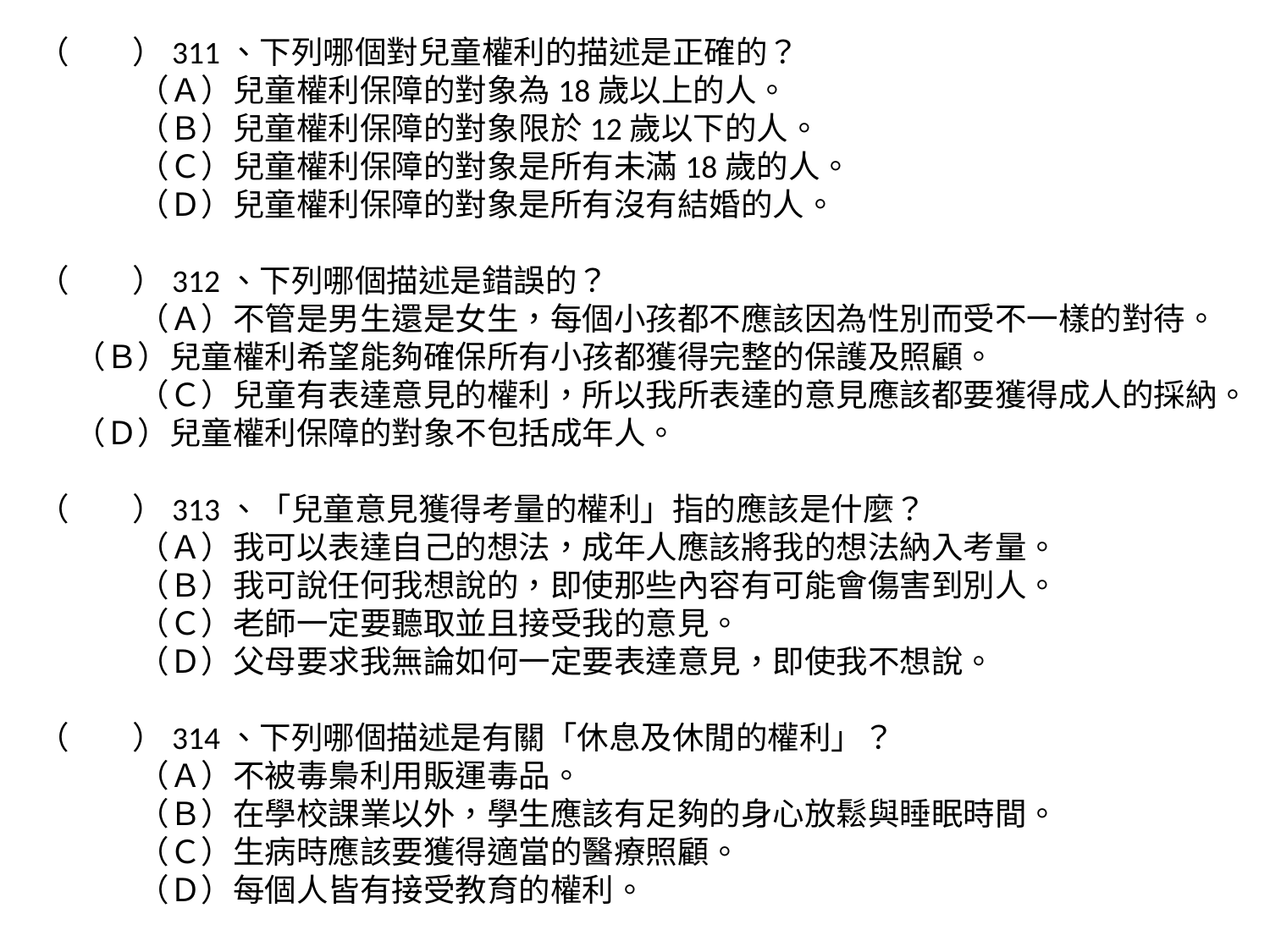

（　　）311、下列哪個對兒童權利的描述是正確的？
（Ａ）兒童權利保障的對象為18歲以上的人。
（Ｂ）兒童權利保障的對象限於12歲以下的人。
（Ｃ）兒童權利保障的對象是所有未滿18歲的人。
（Ｄ）兒童權利保障的對象是所有沒有結婚的人。

（　　）312、下列哪個描述是錯誤的？
（Ａ）不管是男生還是女生，每個小孩都不應該因為性別而受不一樣的對待。
（Ｂ）兒童權利希望能夠確保所有小孩都獲得完整的保護及照顧。
（Ｃ）兒童有表達意見的權利，所以我所表達的意見應該都要獲得成人的採納。
（Ｄ）兒童權利保障的對象不包括成年人。

（　　）313、「兒童意見獲得考量的權利」指的應該是什麼？
（Ａ）我可以表達自己的想法，成年人應該將我的想法納入考量。
（Ｂ）我可說任何我想說的，即使那些內容有可能會傷害到別人。
（Ｃ）老師一定要聽取並且接受我的意見。
（Ｄ）父母要求我無論如何一定要表達意見，即使我不想說。

（　　）314、下列哪個描述是有關「休息及休閒的權利」？
（Ａ）不被毒梟利用販運毒品。
（Ｂ）在學校課業以外，學生應該有足夠的身心放鬆與睡眠時間。
（Ｃ）生病時應該要獲得適當的醫療照顧。
（Ｄ）每個人皆有接受教育的權利。